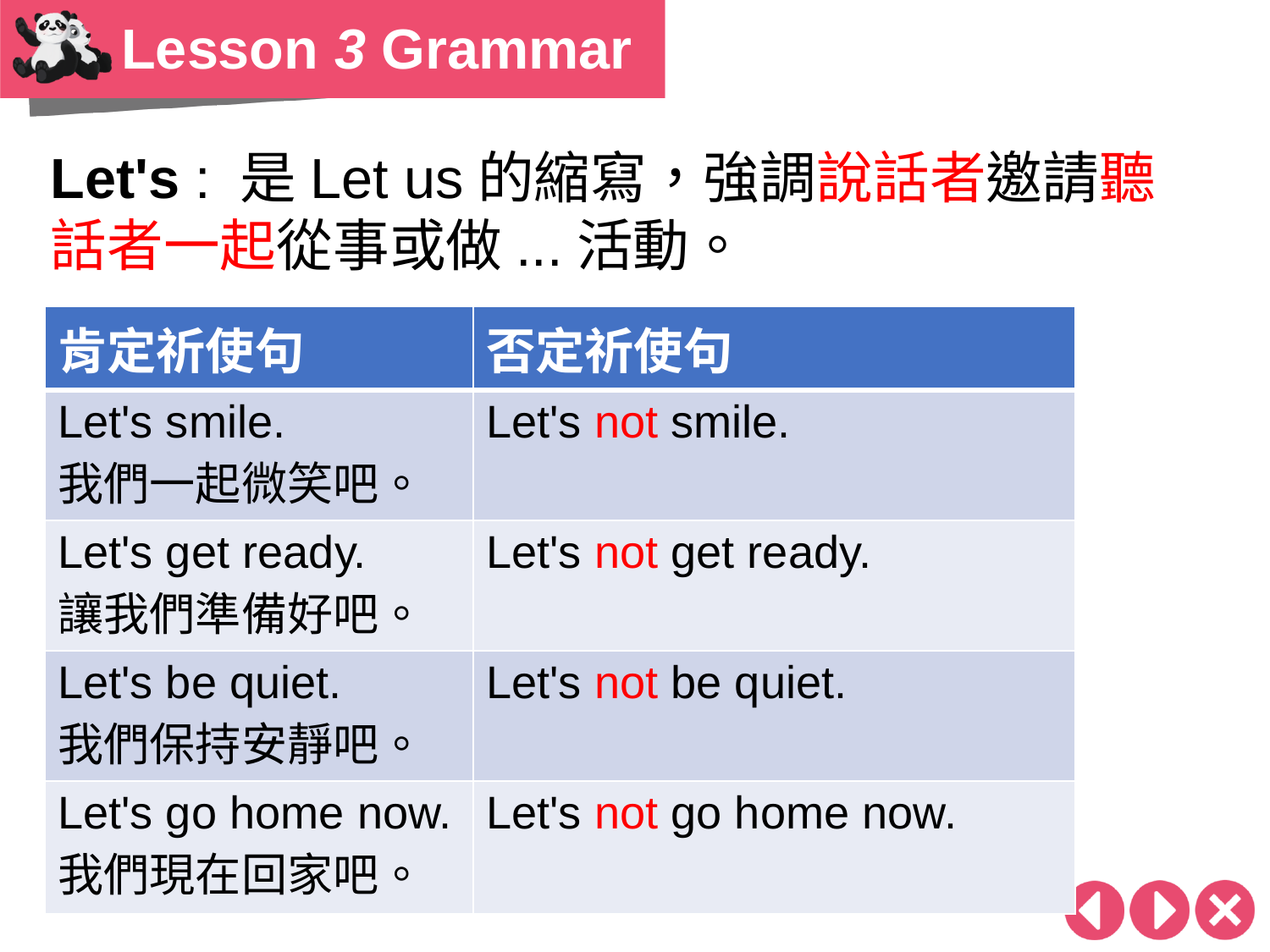

Lesson 3 Grammar
Let's : 是Let us的縮寫，強調說話者邀請聽話者一起從事或做...活動。

| 肯定祈使句 | 否定祈使句 |
| --- | --- |
| Let's smile. 我們一起微笑吧。 | Let's not smile. |
| Let's get ready. 讓我們準備好吧。 | Let's not get ready. |
| Let's be quiet. 我們保持安靜吧。 | Let's not be quiet. |
| Let's go home now. 我們現在回家吧。 | Let's not go home now. |